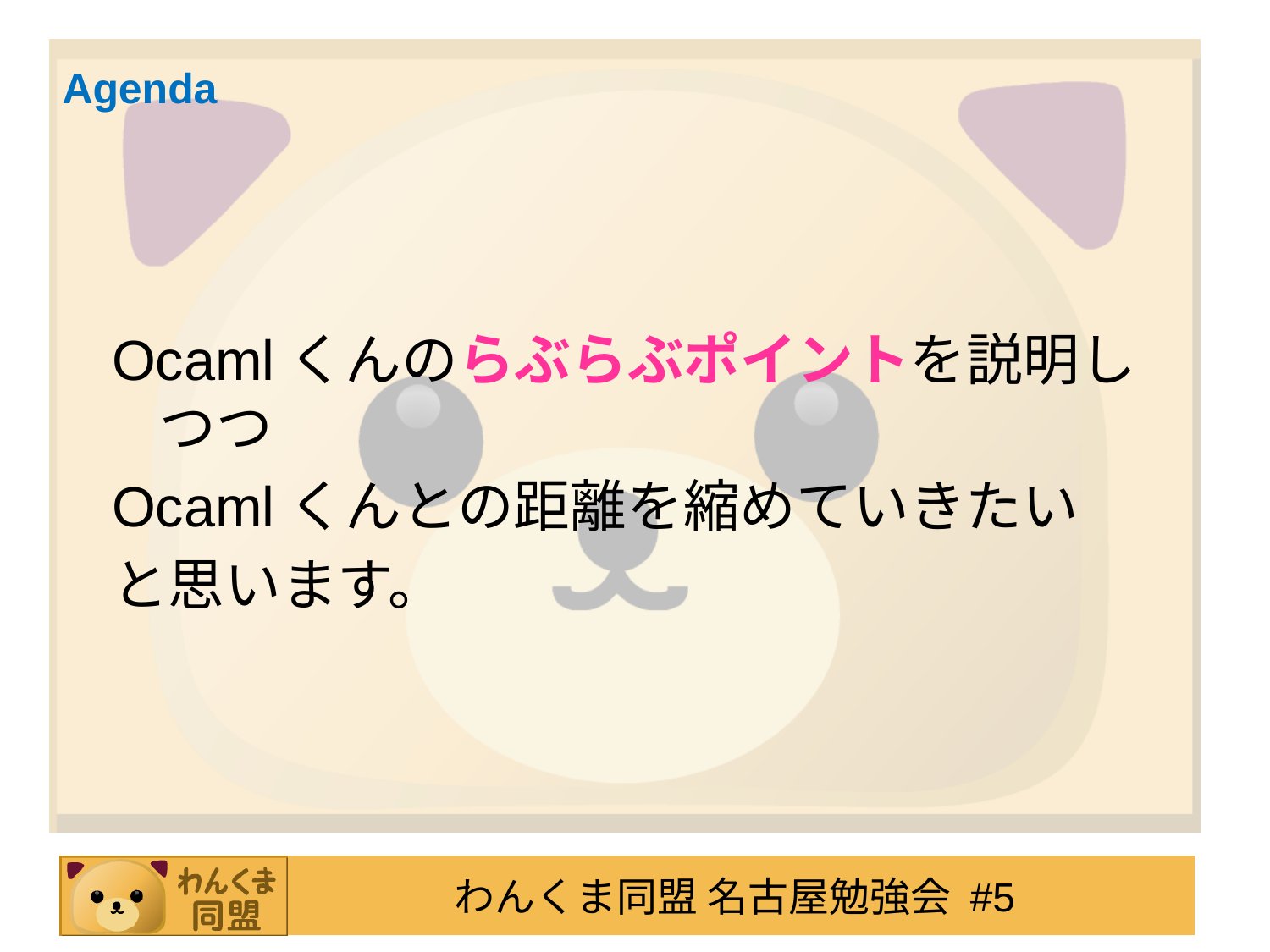

# Agenda
Ocamlくんのらぶらぶポイントを説明しつつ
Ocamlくんとの距離を縮めていきたい
と思います。